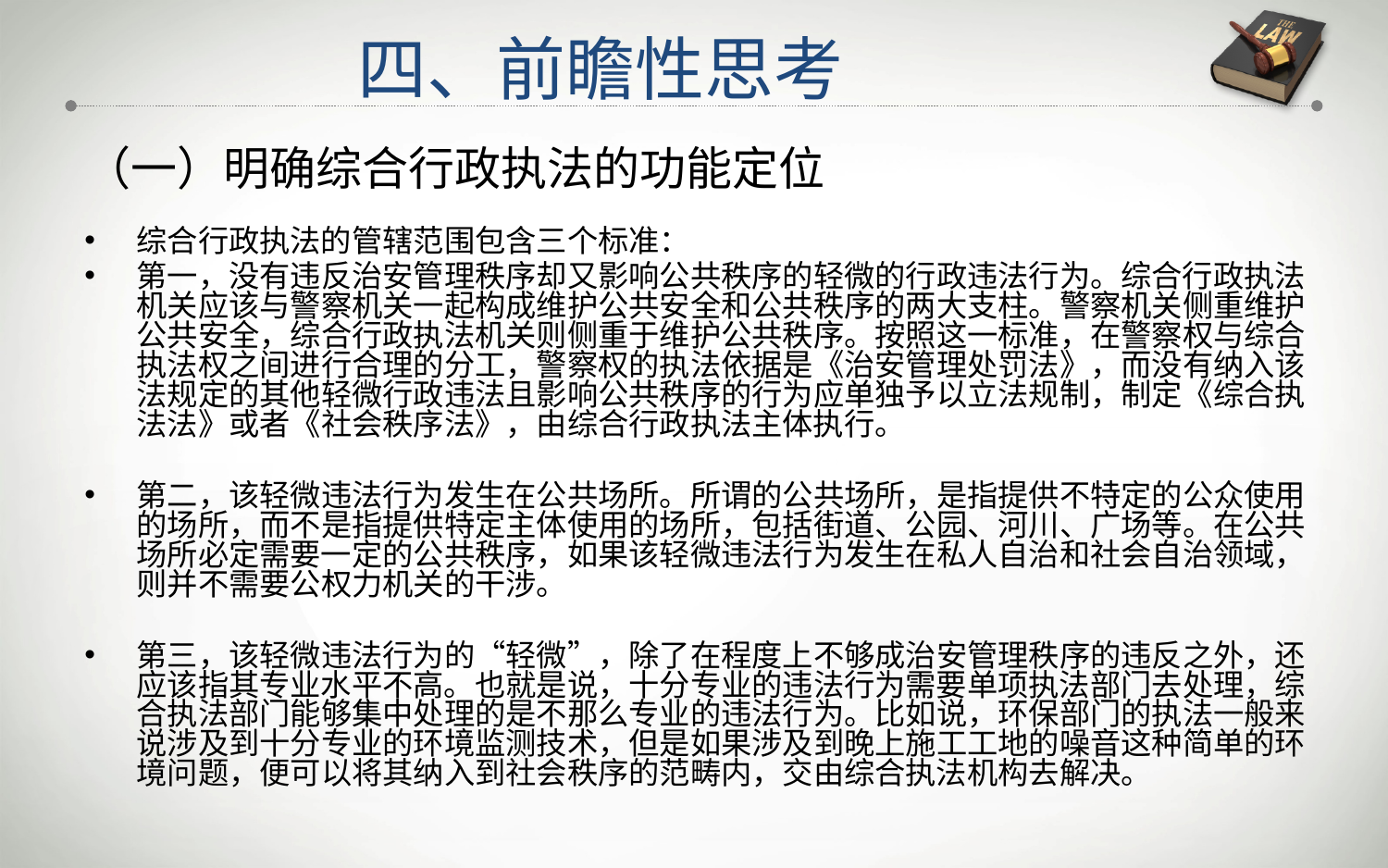

四、前瞻性思考
（一）明确综合行政执法的功能定位

综合行政执法的管辖范围包含三个标准：
第一，没有违反治安管理秩序却又影响公共秩序的轻微的行政违法行为。综合行政执法机关应该与警察机关一起构成维护公共安全和公共秩序的两大支柱。警察机关侧重维护公共安全，综合行政执法机关则侧重于维护公共秩序。按照这一标准，在警察权与综合执法权之间进行合理的分工，警察权的执法依据是《治安管理处罚法》，而没有纳入该法规定的其他轻微行政违法且影响公共秩序的行为应单独予以立法规制，制定《综合执法法》或者《社会秩序法》，由综合行政执法主体执行。

第二，该轻微违法行为发生在公共场所。所谓的公共场所，是指提供不特定的公众使用的场所，而不是指提供特定主体使用的场所，包括街道、公园、河川、广场等。在公共场所必定需要一定的公共秩序，如果该轻微违法行为发生在私人自治和社会自治领域，则并不需要公权力机关的干涉。

第三，该轻微违法行为的“轻微”，除了在程度上不够成治安管理秩序的违反之外，还应该指其专业水平不高。也就是说，十分专业的违法行为需要单项执法部门去处理，综合执法部门能够集中处理的是不那么专业的违法行为。比如说，环保部门的执法一般来说涉及到十分专业的环境监测技术，但是如果涉及到晚上施工工地的噪音这种简单的环境问题，便可以将其纳入到社会秩序的范畴内，交由综合执法机构去解决。